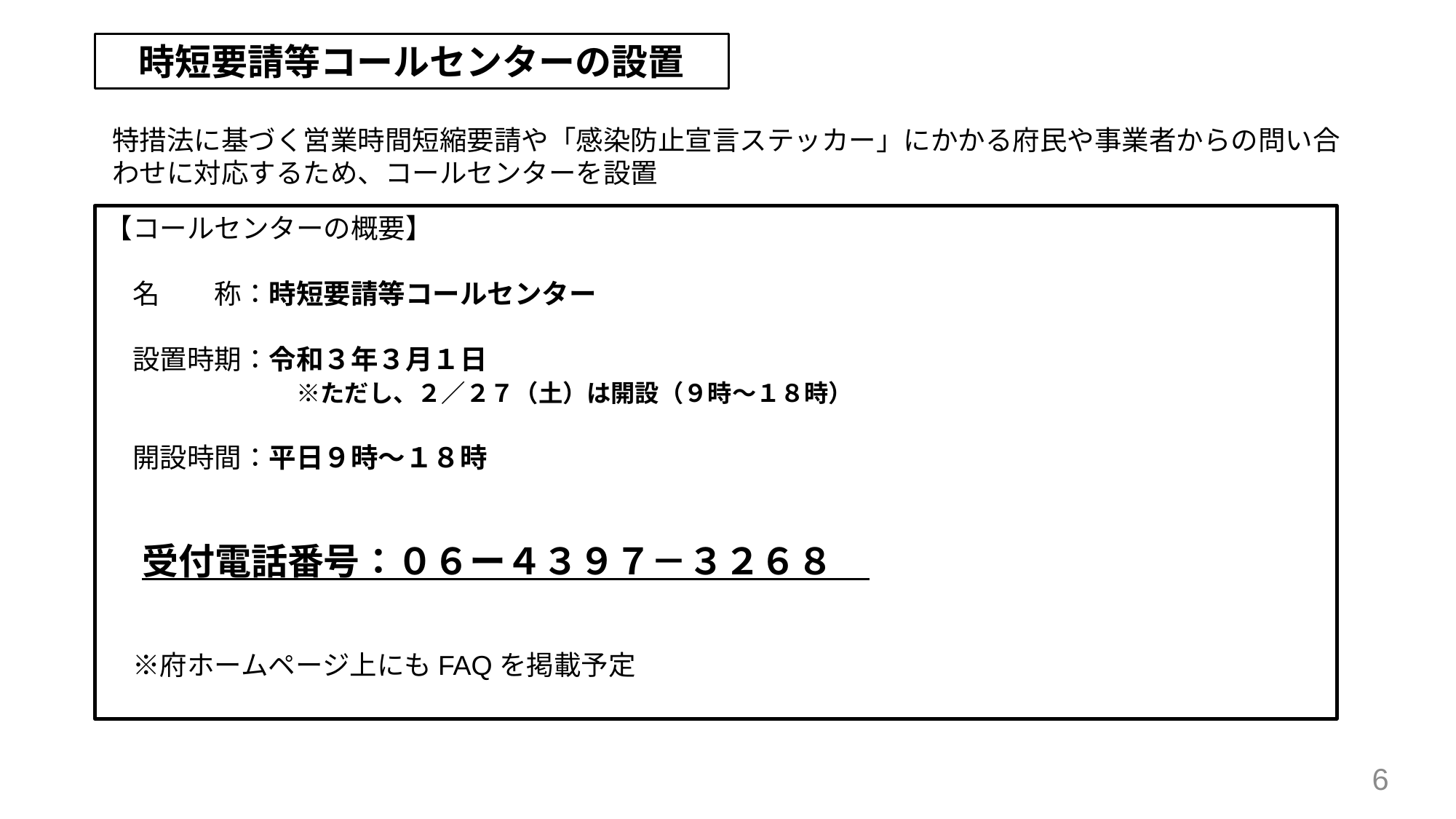

時短要請等コールセンターの設置
特措法に基づく営業時間短縮要請や「感染防止宣言ステッカー」にかかる府民や事業者からの問い合わせに対応するため、コールセンターを設置
【コールセンターの概要】

　名　　称：時短要請等コールセンター

　設置時期：令和３年３月１日
　　　　　　　※ただし、２／２７（土）は開設（９時～１８時）

　開設時間：平日９時～１８時

　受付電話番号：０６ー４３９７－３２６８

　※府ホームページ上にもFAQを掲載予定

6